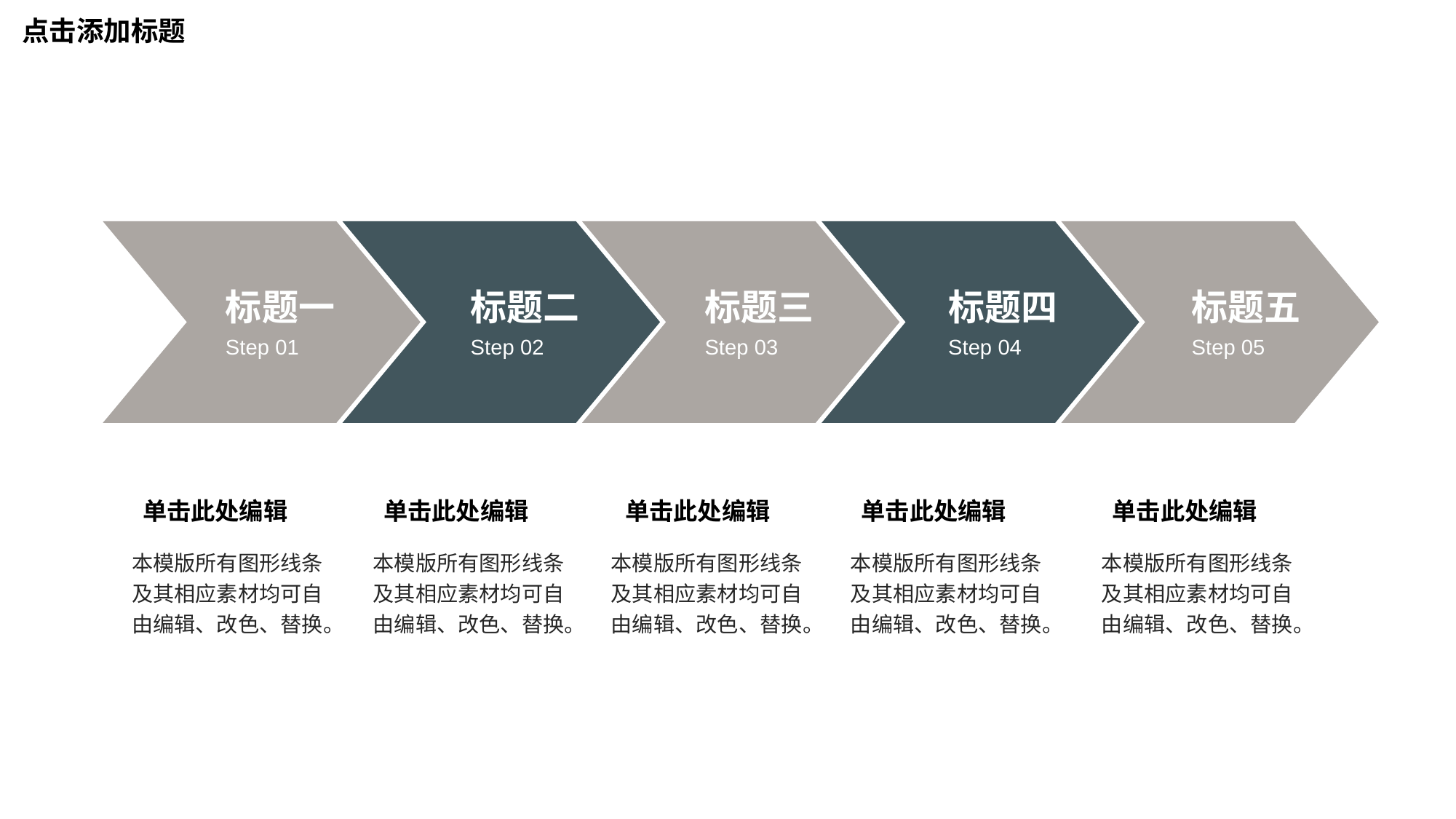

点击添加标题

标题一
标题二
标题三
标题四
标题五
Step 01
Step 02
Step 03
Step 04
Step 05
单击此处编辑
单击此处编辑
单击此处编辑
单击此处编辑
单击此处编辑
本模版所有图形线条及其相应素材均可自由编辑、改色、替换。
本模版所有图形线条及其相应素材均可自由编辑、改色、替换。
本模版所有图形线条及其相应素材均可自由编辑、改色、替换。
本模版所有图形线条及其相应素材均可自由编辑、改色、替换。
本模版所有图形线条及其相应素材均可自由编辑、改色、替换。